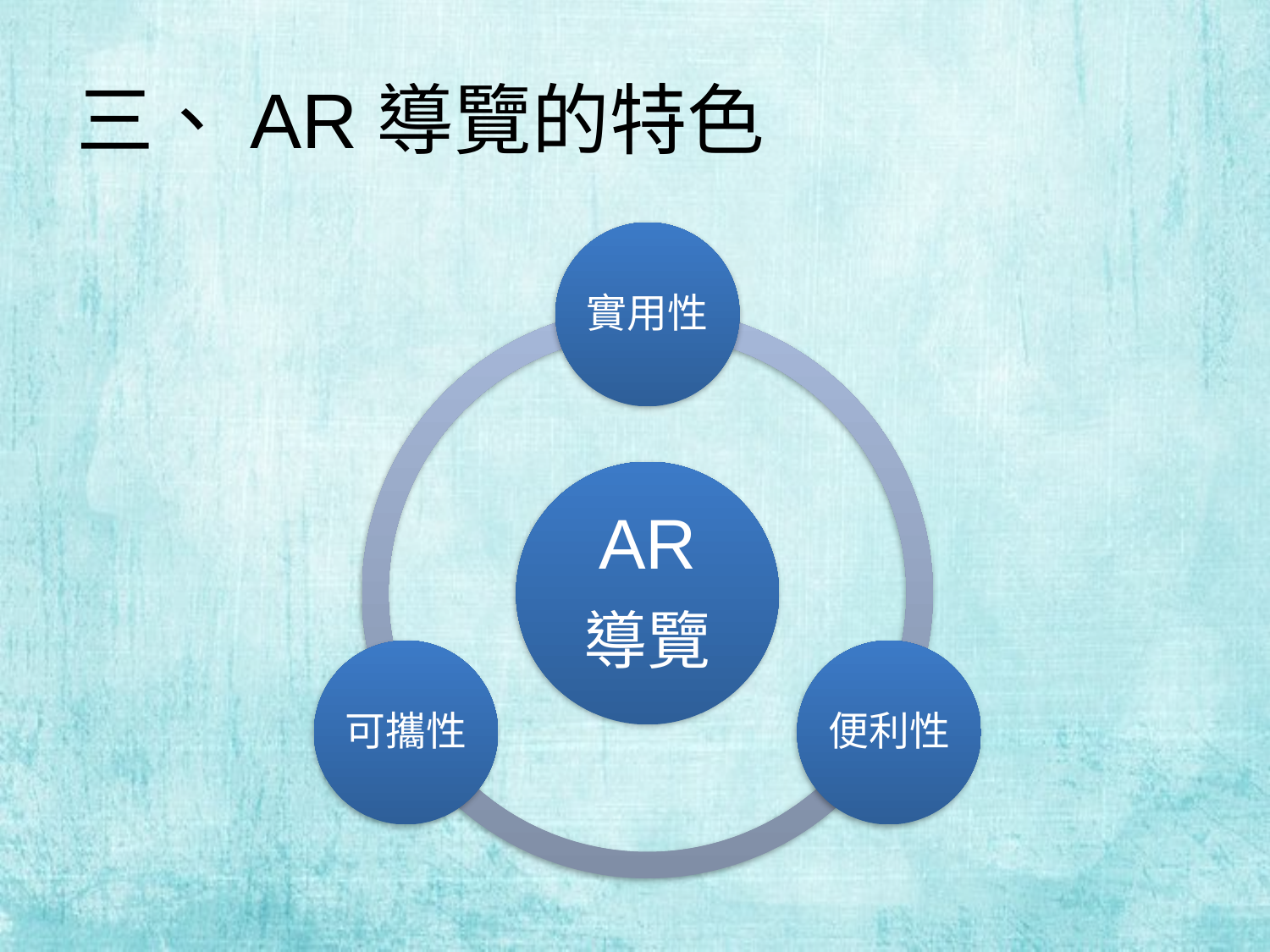

# 三、AR導覽的特色
AR
導覽
實用性
便利性
可攜性